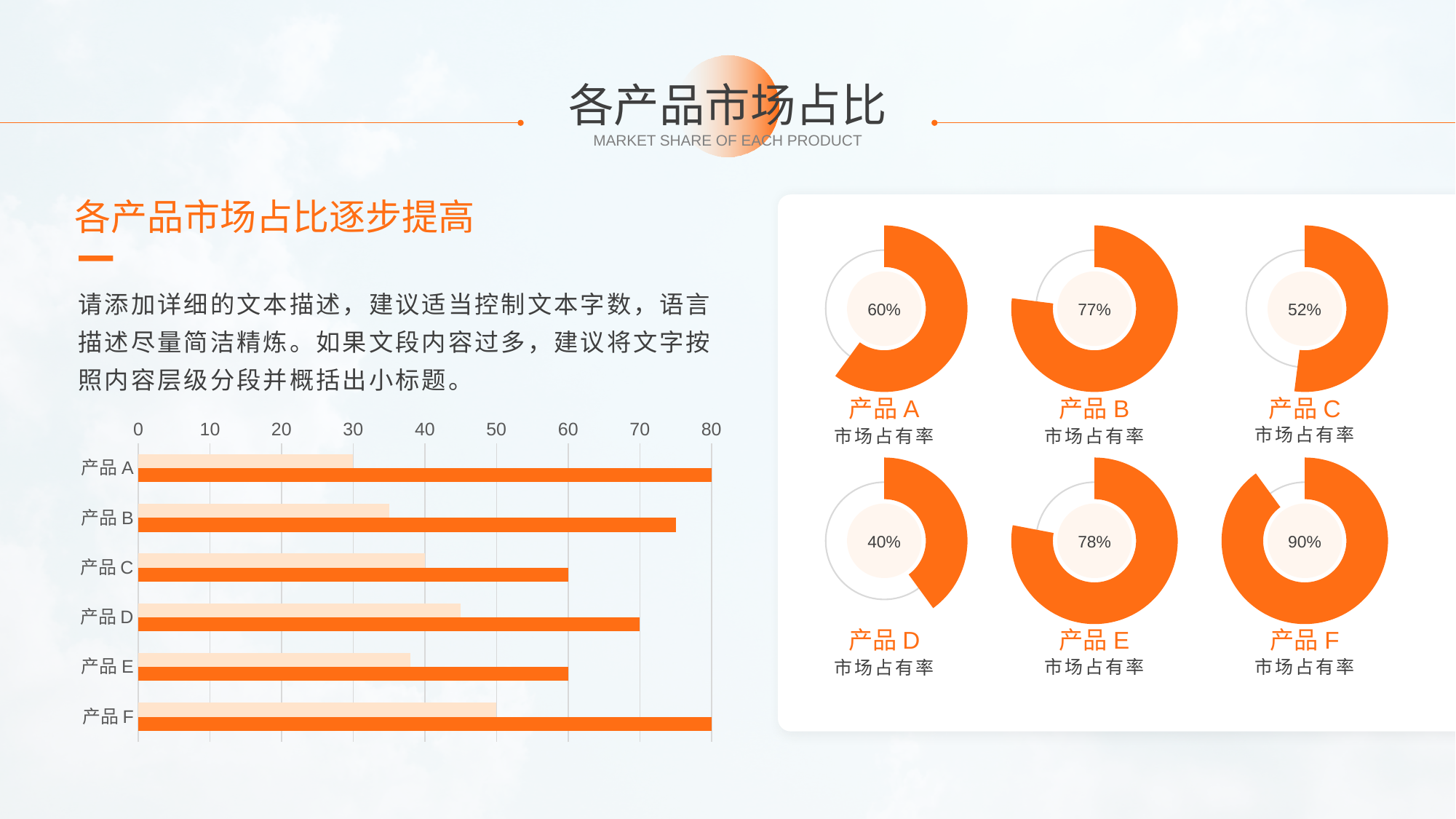

# 各产品市场占比
MARKET SHARE OF EACH PRODUCT
各产品市场占比逐步提高

### Chart

| Category | 销售额 |
|---|---|
| 第一季度 | 0.6 |
| 第二季度 | 0.4 |
60%
产品A
市场占有率

### Chart

| Category | 销售额 |
|---|---|
| 第一季度 | 0.77 |
| 第二季度 | 0.23 |
77%
产品B
市场占有率

### Chart

| Category | 销售额 |
|---|---|
| 第一季度 | 0.52 |
| 第二季度 | 0.48 |
52%
产品C
市场占有率

请添加详细的文本描述，建议适当控制文本字数，语言描述尽量简洁精炼。如果文段内容过多，建议将文字按照内容层级分段并概括出小标题。

### Chart

| Category | 2022年3月 | 2021年3月 |
|---|---|---|
| 产品A | 30.0 | 80.0 |
| 产品B | 35.0 | 75.0 |
| 产品C | 40.0 | 60.0 |
| 产品D | 45.0 | 70.0 |
| 产品E | 38.0 | 60.0 |
| 产品F | 50.0 | 80.0 |

### Chart

| Category | 销售额 |
|---|---|
| 第一季度 | 0.4 |
| 第二季度 | 0.6 |
40%
产品D
市场占有率

### Chart

| Category | 销售额 |
|---|---|
| 第一季度 | 0.78 |
| 第二季度 | 0.22 |
78%
产品E
市场占有率

### Chart

| Category | 销售额 |
|---|---|
| 第一季度 | 0.9 |
| 第二季度 | 0.1 |
90%
产品F
市场占有率